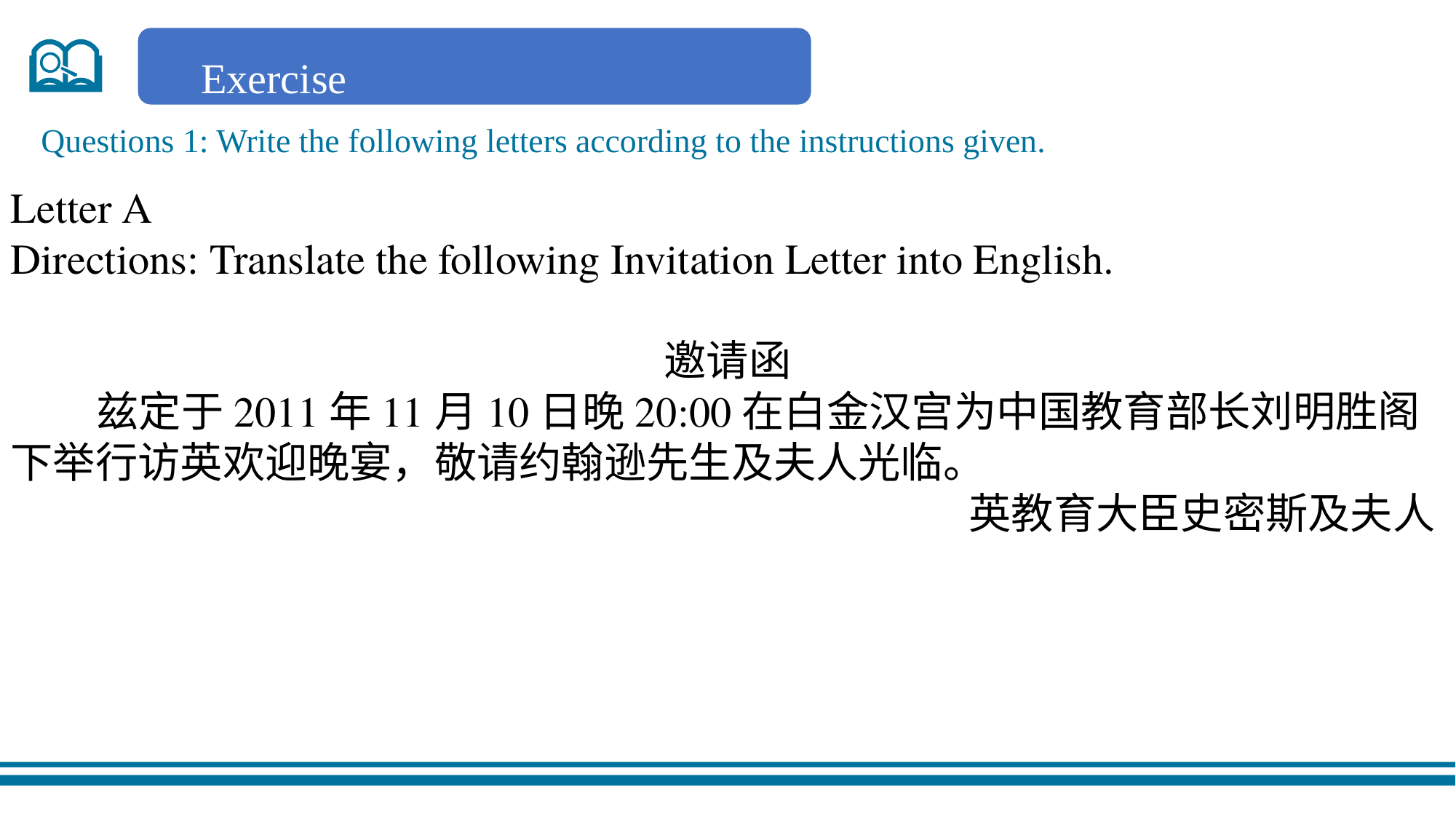

Exercise
Questions 1: Write the following letters according to the instructions given.
Letter A
Directions: Translate the following Invitation Letter into English.

邀请函
        兹定于2011年11月10日晚20:00在白金汉宫为中国教育部长刘明胜阁下举行访英欢迎晚宴，敬请约翰逊先生及夫人光临。
英教育大臣史密斯及夫人